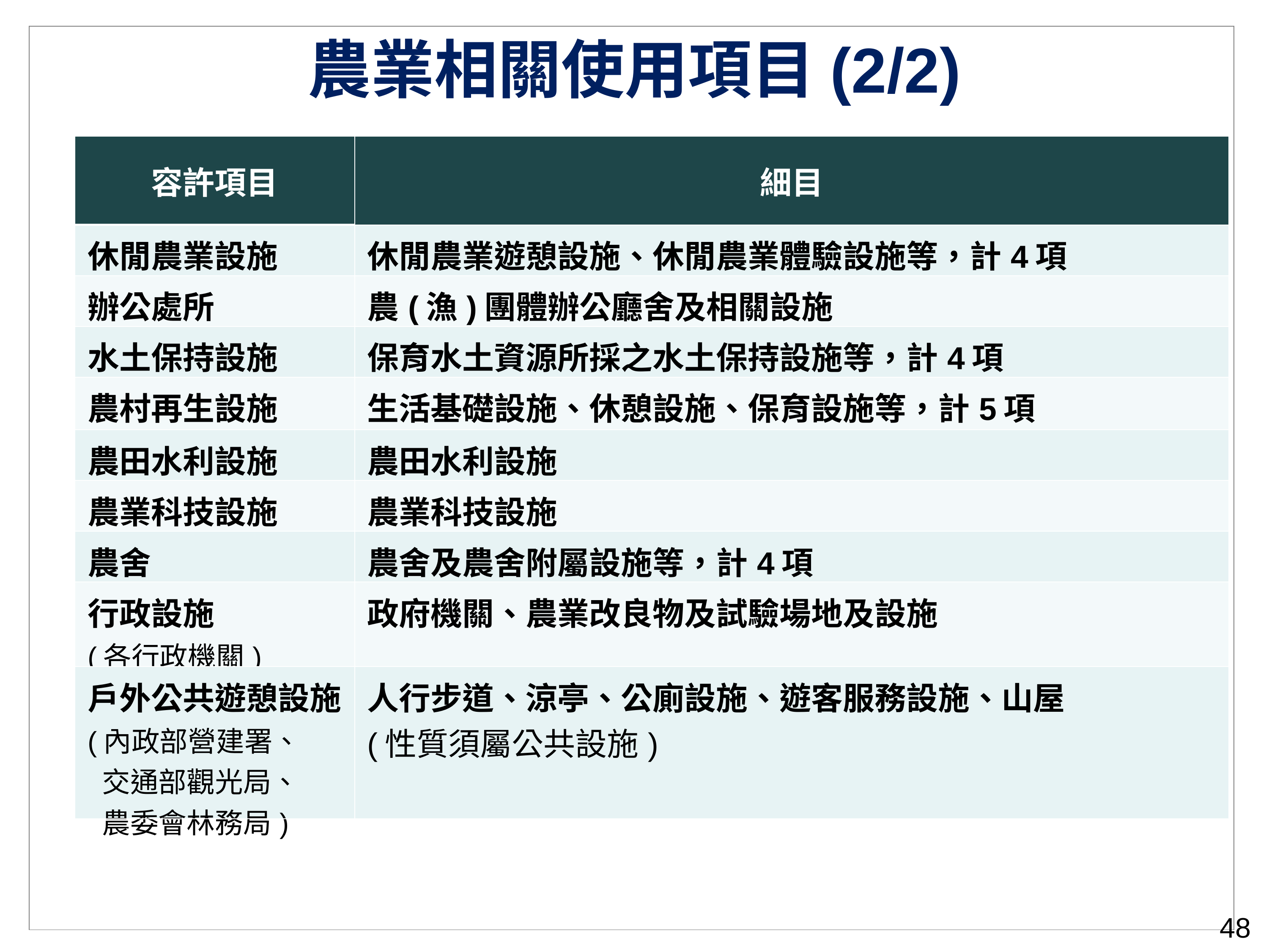

農業相關使用項目(2/2)
| 容許項目 | 細目 |
| --- | --- |
| 休閒農業設施 | 休閒農業遊憩設施、休閒農業體驗設施等，計4項 |
| 辦公處所 | 農(漁)團體辦公廳舍及相關設施 |
| 水土保持設施 | 保育水土資源所採之水土保持設施等，計4項 |
| 農村再生設施 | 生活基礎設施、休憩設施、保育設施等，計5項 |
| 農田水利設施 | 農田水利設施 |
| 農業科技設施 | 農業科技設施 |
| 農舍 | 農舍及農舍附屬設施等，計4項 |
| 行政設施 (各行政機關) | 政府機關、農業改良物及試驗場地及設施 |
| 戶外公共遊憩設施 (內政部營建署、 交通部觀光局、 農委會林務局) | 人行步道、涼亭、公廁設施、遊客服務設施、山屋 (性質須屬公共設施) |
48